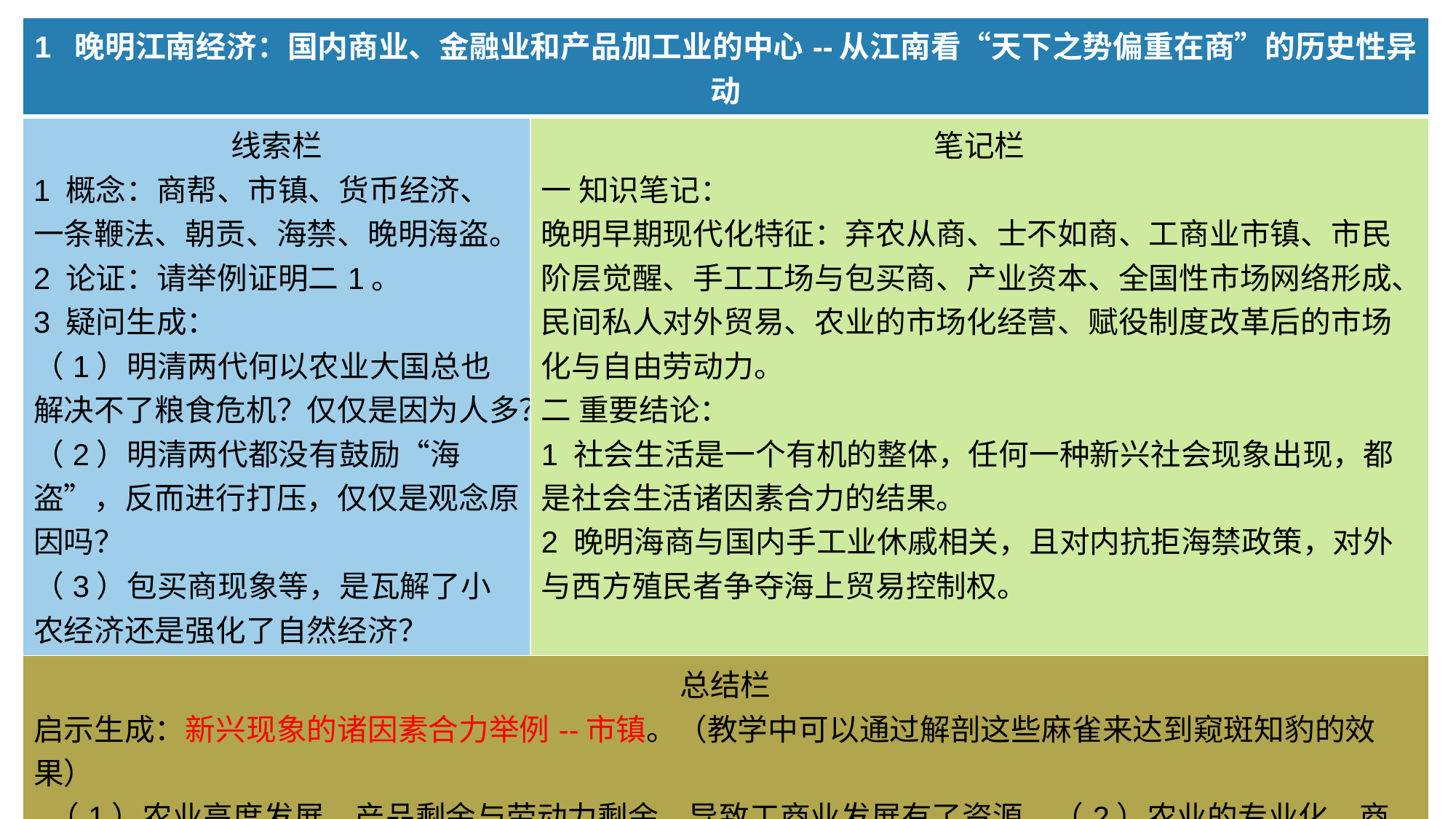

| 1 晚明江南经济：国内商业、金融业和产品加工业的中心--从江南看“天下之势偏重在商”的历史性异动 |  |
| --- | --- |
| 线索栏 1 概念：商帮、市镇、货币经济、一条鞭法、朝贡、海禁、晚明海盗。 2 论证：请举例证明二1。 3 疑问生成： （1）明清两代何以农业大国总也解决不了粮食危机？仅仅是因为人多？ （2）明清两代都没有鼓励“海盗”，反而进行打压，仅仅是观念原因吗？ （3）包买商现象等，是瓦解了小农经济还是强化了自然经济？ | 笔记栏 一 知识笔记： 晚明早期现代化特征：弃农从商、士不如商、工商业市镇、市民阶层觉醒、手工工场与包买商、产业资本、全国性市场网络形成、民间私人对外贸易、农业的市场化经营、赋役制度改革后的市场化与自由劳动力。 二 重要结论： 1 社会生活是一个有机的整体，任何一种新兴社会现象出现，都是社会生活诸因素合力的结果。 2 晚明海商与国内手工业休戚相关，且对内抗拒海禁政策，对外与西方殖民者争夺海上贸易控制权。 |
| 总结栏 启示生成：新兴现象的诸因素合力举例--市镇。（教学中可以通过解剖这些麻雀来达到窥斑知豹的效果） （1）农业高度发展，产品剩余与劳动力剩余，导致工商业发展有了资源。（2）农业的专业化、商品化程度提高，需要就地进行持续的、大量的、多样的加工与交换。（3）一条鞭法改实物税为货币税，增强了农民的自主经营选择权；劳役与匠籍制度的松弛，劳动力得以自由。（4）城乡经济关系更加密切，市镇成为沟通城乡经济的中转站。（5）对外贸易的繁荣，民间经济得以直接与国外进行经济往来，使中国实际上已经开始融入世界经济体系。（6）社会观念的变化，江南地区的本末观念发生动摇，追逐经济利益成为风气。（7）商品化和市场化渗透到农村，产业资本与农村进行结合，包买商出现并冲击自然经济。 |  |